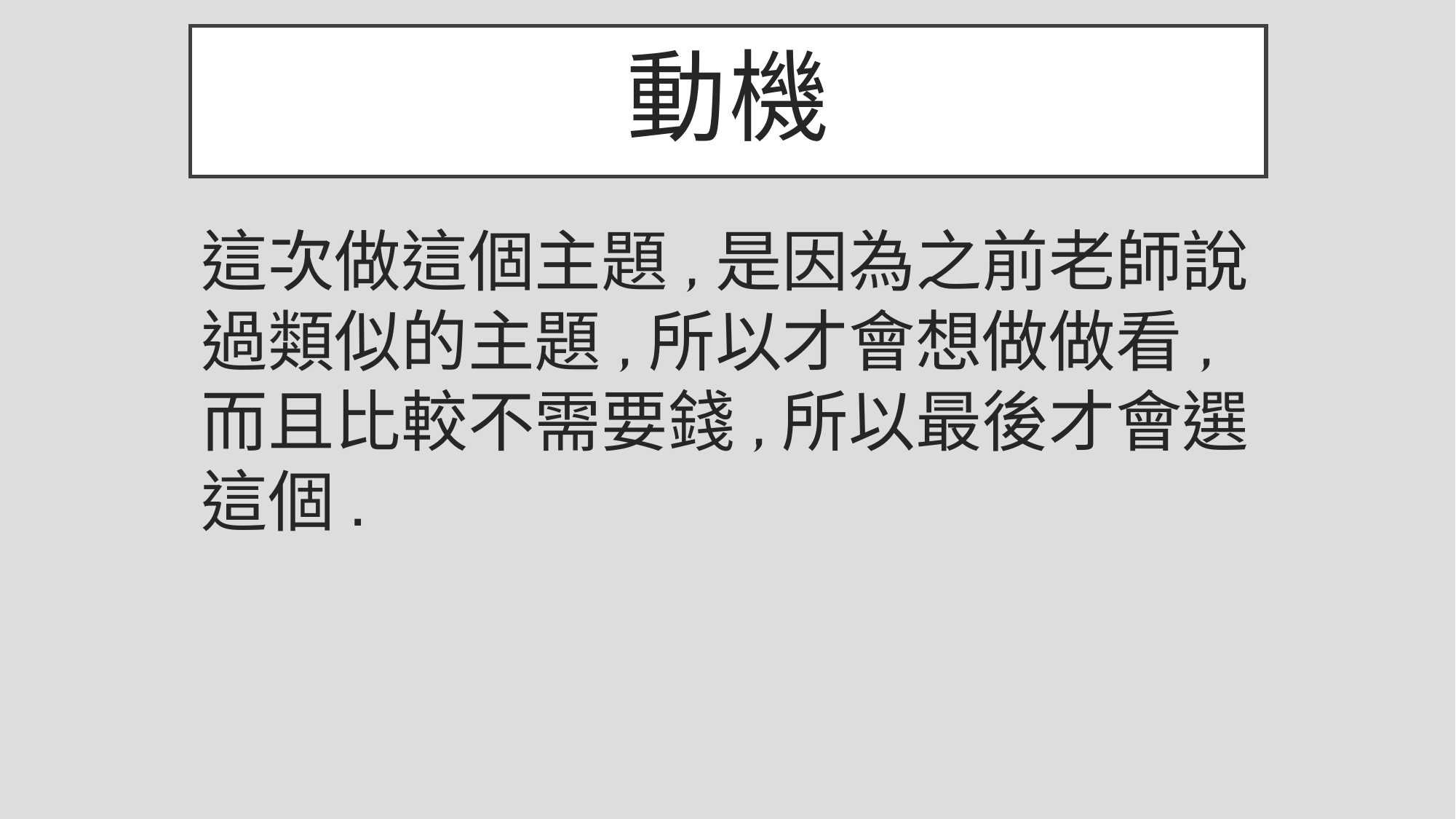

# 動機
這次做這個主題,是因為之前老師說過類似的主題,所以才會想做做看,而且比較不需要錢,所以最後才會選這個.